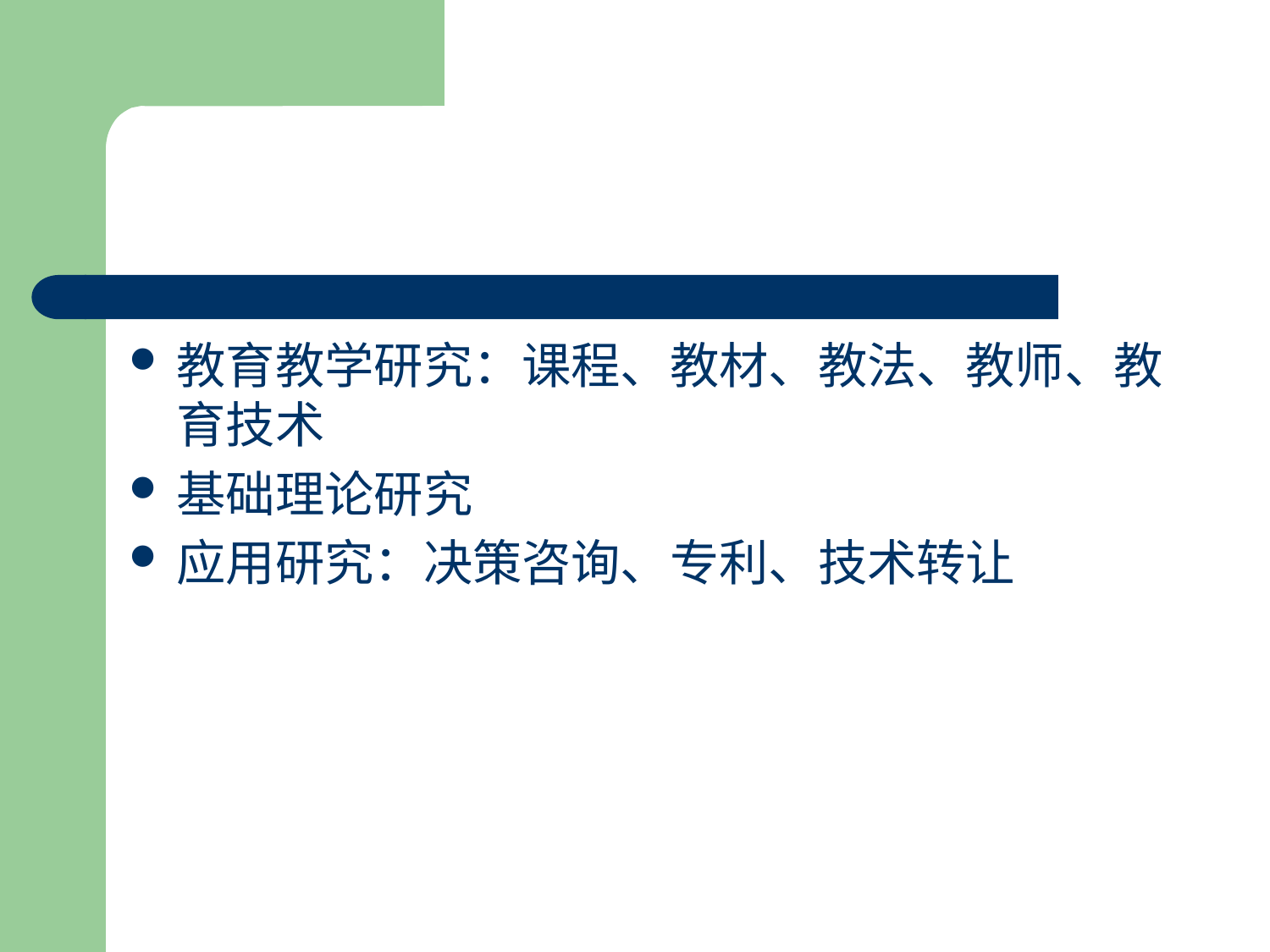

#
教育教学研究：课程、教材、教法、教师、教育技术
基础理论研究
应用研究：决策咨询、专利、技术转让